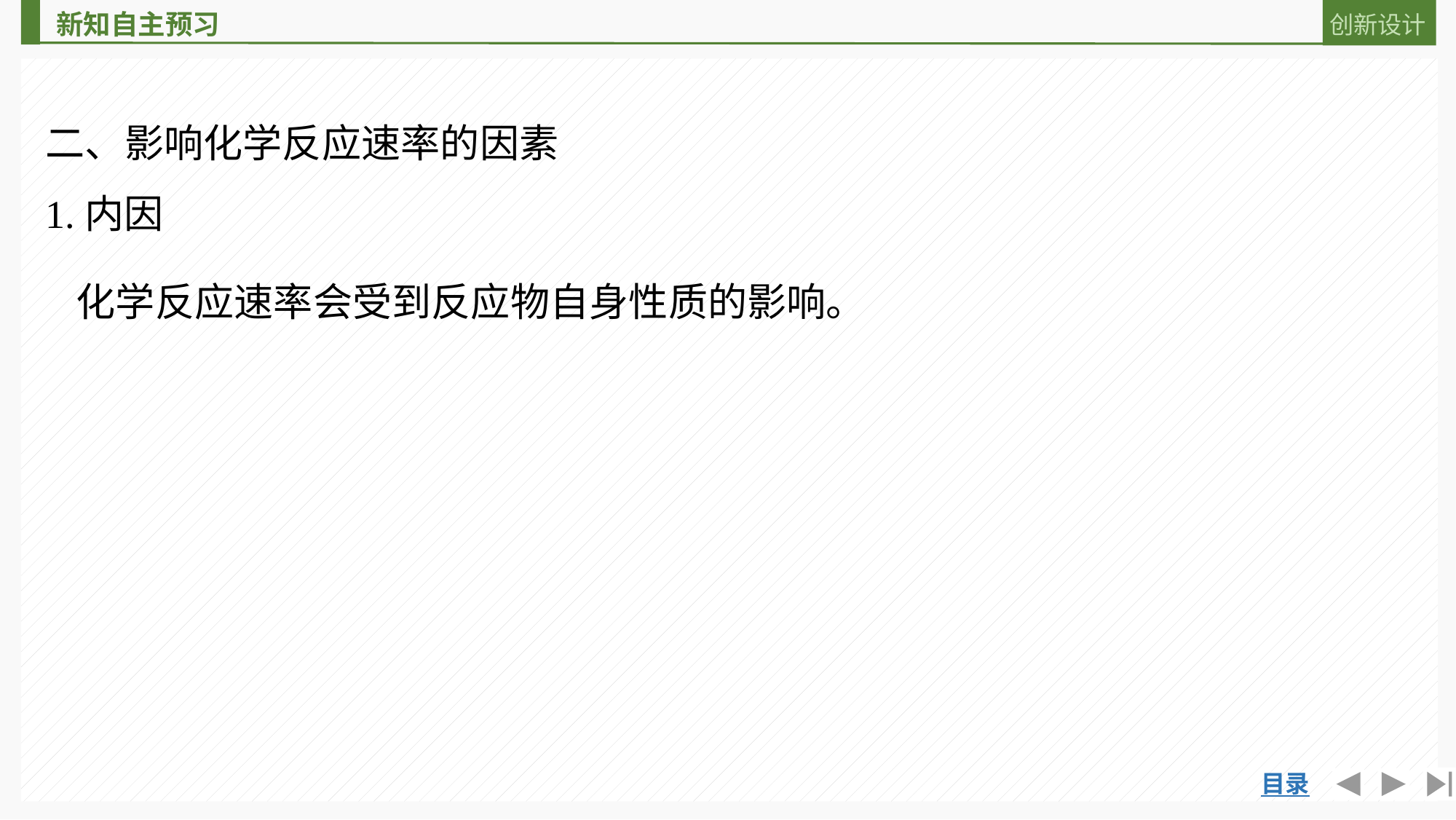

二、影响化学反应速率的因素
1.内因
化学反应速率会受到反应物自身性质的影响。